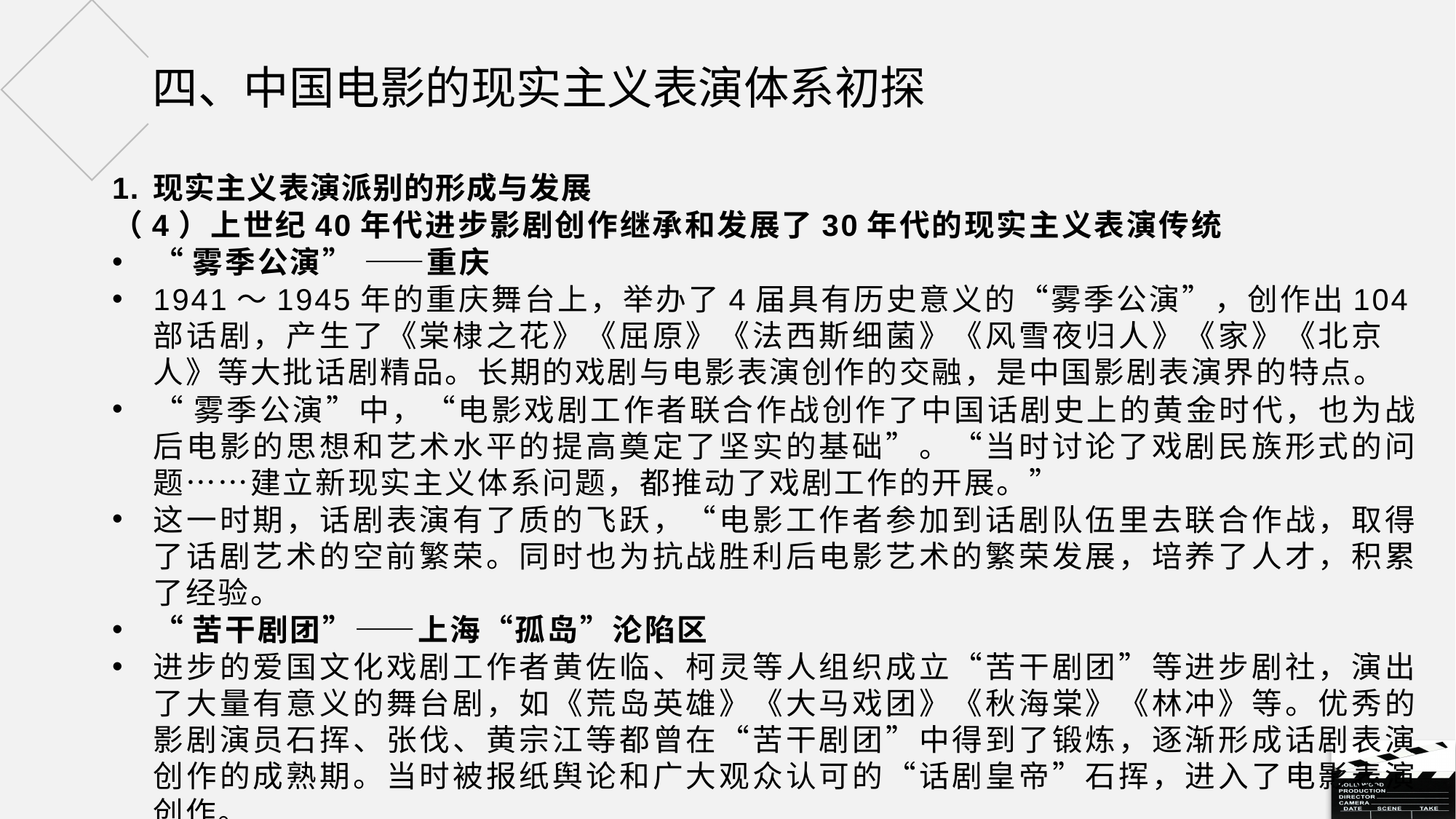

# 四、中国电影的现实主义表演体系初探
现实主义表演派别的形成与发展
（4）上世纪40年代进步影剧创作继承和发展了30年代的现实主义表演传统
“雾季公演” ——重庆
1941～1945年的重庆舞台上，举办了4届具有历史意义的“雾季公演”，创作出104部话剧，产生了《棠棣之花》《屈原》《法西斯细菌》《风雪夜归人》《家》《北京人》等大批话剧精品。长期的戏剧与电影表演创作的交融，是中国影剧表演界的特点。
“雾季公演”中，“电影戏剧工作者联合作战创作了中国话剧史上的黄金时代，也为战后电影的思想和艺术水平的提高奠定了坚实的基础”。“当时讨论了戏剧民族形式的问题……建立新现实主义体系问题，都推动了戏剧工作的开展。”
这一时期，话剧表演有了质的飞跃，“电影工作者参加到话剧队伍里去联合作战，取得了话剧艺术的空前繁荣。同时也为抗战胜利后电影艺术的繁荣发展，培养了人才，积累了经验。
“苦干剧团”——上海“孤岛”沦陷区
进步的爱国文化戏剧工作者黄佐临、柯灵等人组织成立“苦干剧团”等进步剧社，演出了大量有意义的舞台剧，如《荒岛英雄》《大马戏团》《秋海棠》《林冲》等。优秀的影剧演员石挥、张伐、黄宗江等都曾在“苦干剧团”中得到了锻炼，逐渐形成话剧表演创作的成熟期。当时被报纸舆论和广大观众认可的“话剧皇帝”石挥，进入了电影表演创作。